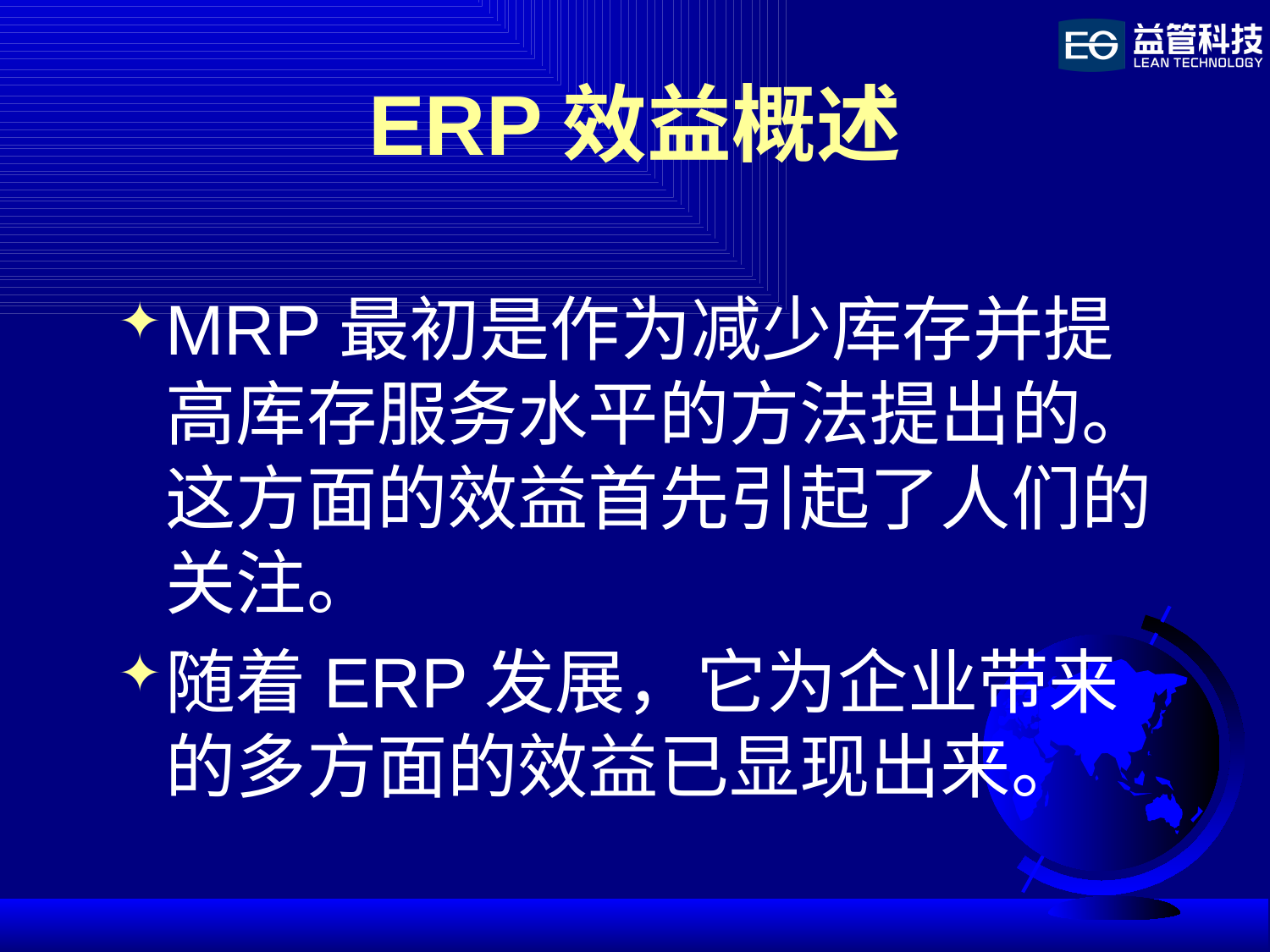

# ERP效益概述
MRP最初是作为减少库存并提高库存服务水平的方法提出的。这方面的效益首先引起了人们的关注。
随着ERP发展，它为企业带来的多方面的效益已显现出来。
3